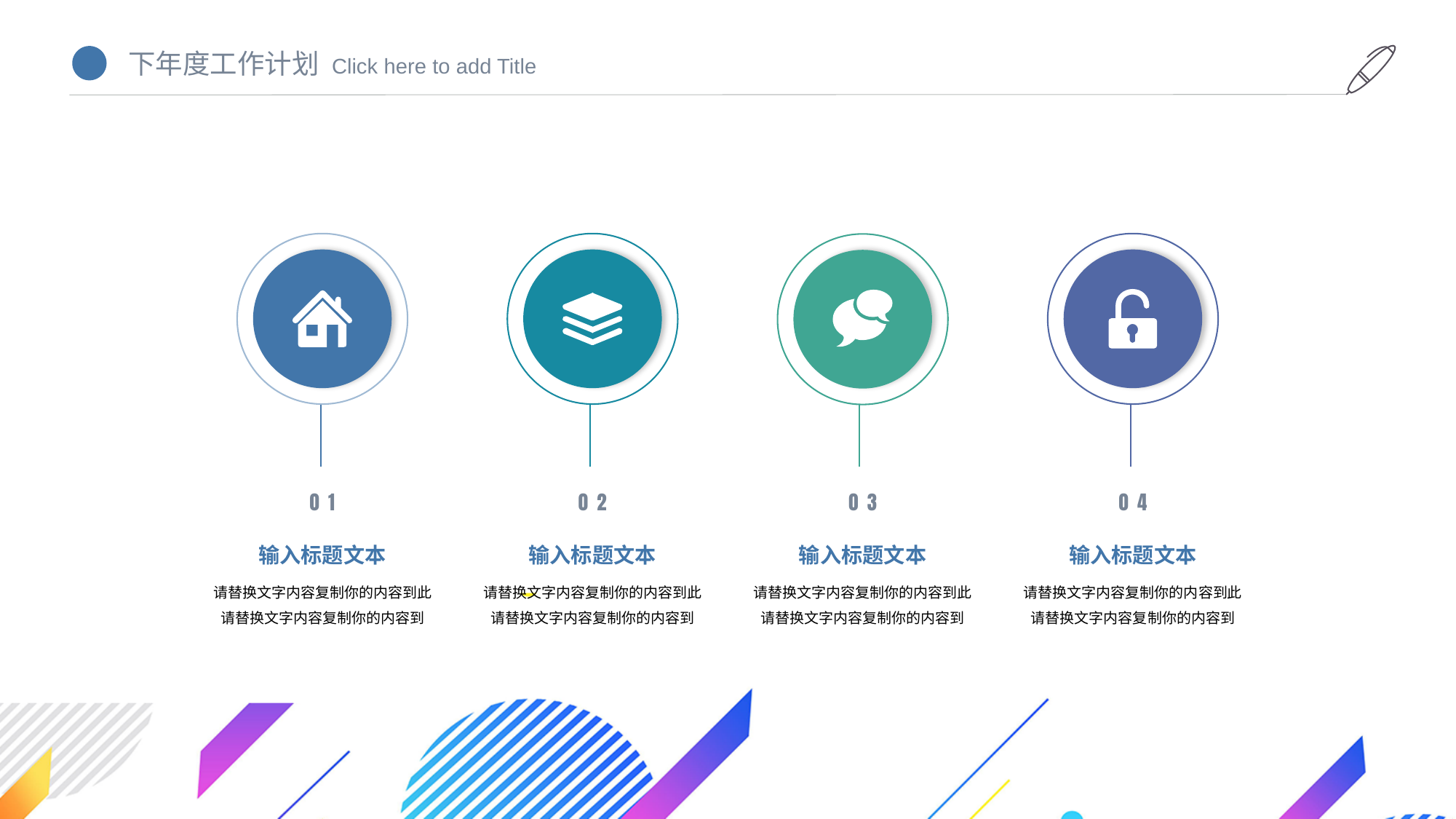

0  4
输入标题文本
请替换文字内容复制你的内容到此
请替换文字内容复制你的内容到

0  1
输入标题文本
请替换文字内容复制你的内容到此
请替换文字内容复制你的内容到

0  2
输入标题文本
请替换文字内容复制你的内容到此
请替换文字内容复制你的内容到

0  3
输入标题文本
请替换文字内容复制你的内容到此
请替换文字内容复制你的内容到